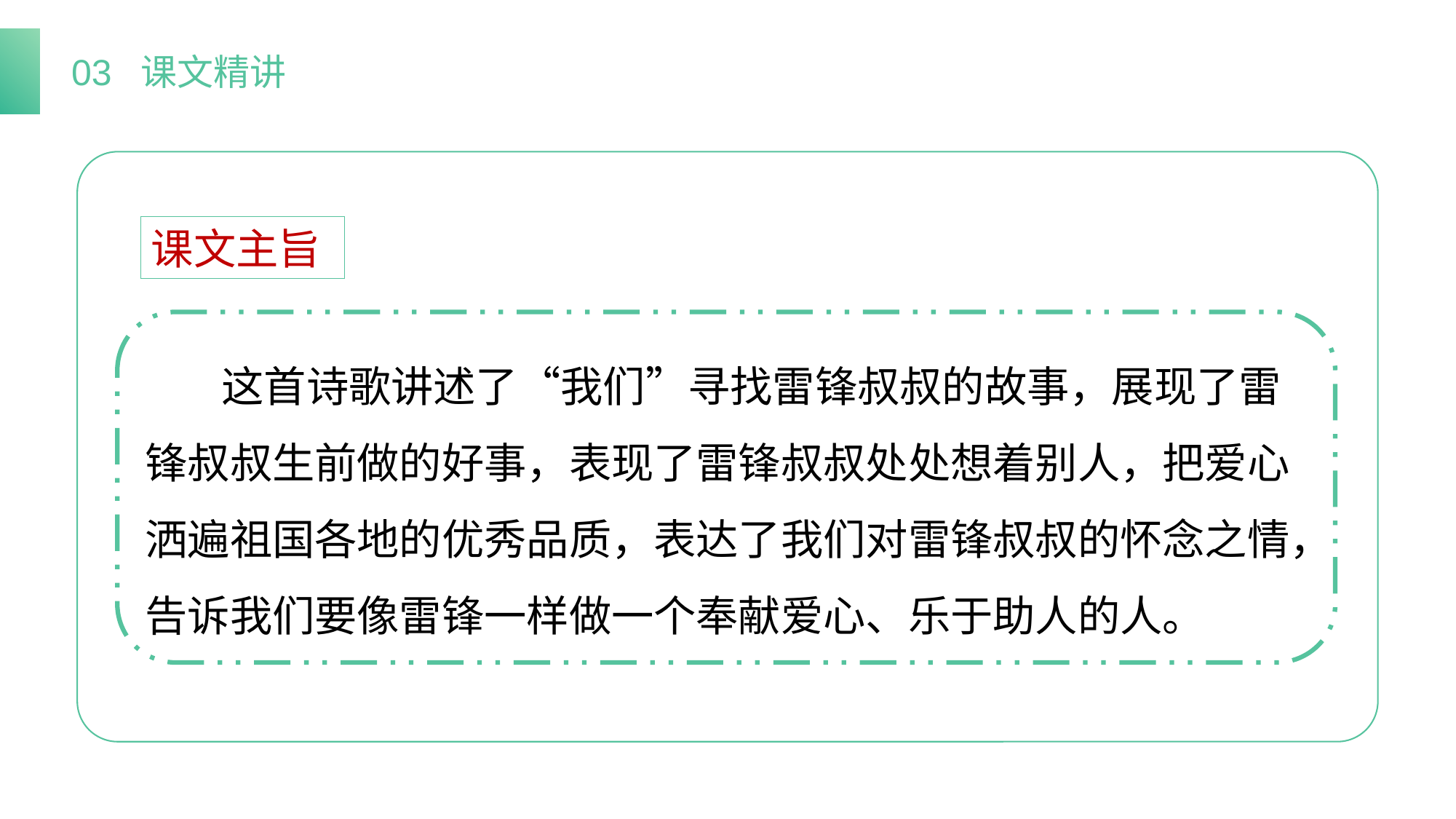

03  课文精讲
课文主旨
       这首诗歌讲述了“我们”寻找雷锋叔叔的故事，展现了雷锋叔叔生前做的好事，表现了雷锋叔叔处处想着别人，把爱心洒遍祖国各地的优秀品质，表达了我们对雷锋叔叔的怀念之情，告诉我们要像雷锋一样做一个奉献爱心、乐于助人的人。